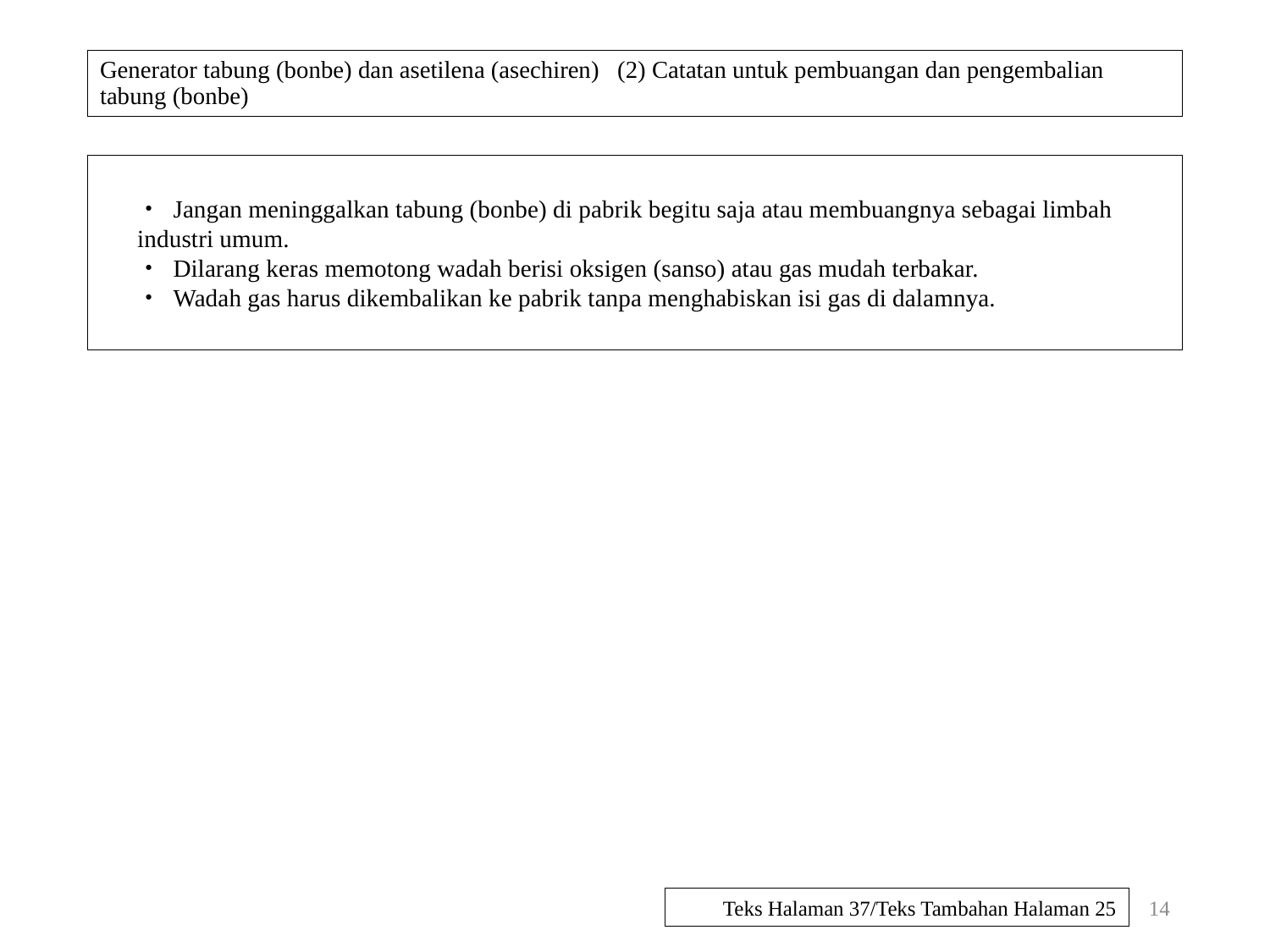

# Generator tabung (bonbe) dan asetilena (asechiren)   (2) Catatan untuk pembuangan dan pengembalian tabung (bonbe)
・ Jangan meninggalkan tabung (bonbe) di pabrik begitu saja atau membuangnya sebagai limbah industri umum.
・ Dilarang keras memotong wadah berisi oksigen (sanso) atau gas mudah terbakar.
・ Wadah gas harus dikembalikan ke pabrik tanpa menghabiskan isi gas di dalamnya.
14
Teks Halaman 37/Teks Tambahan Halaman 25